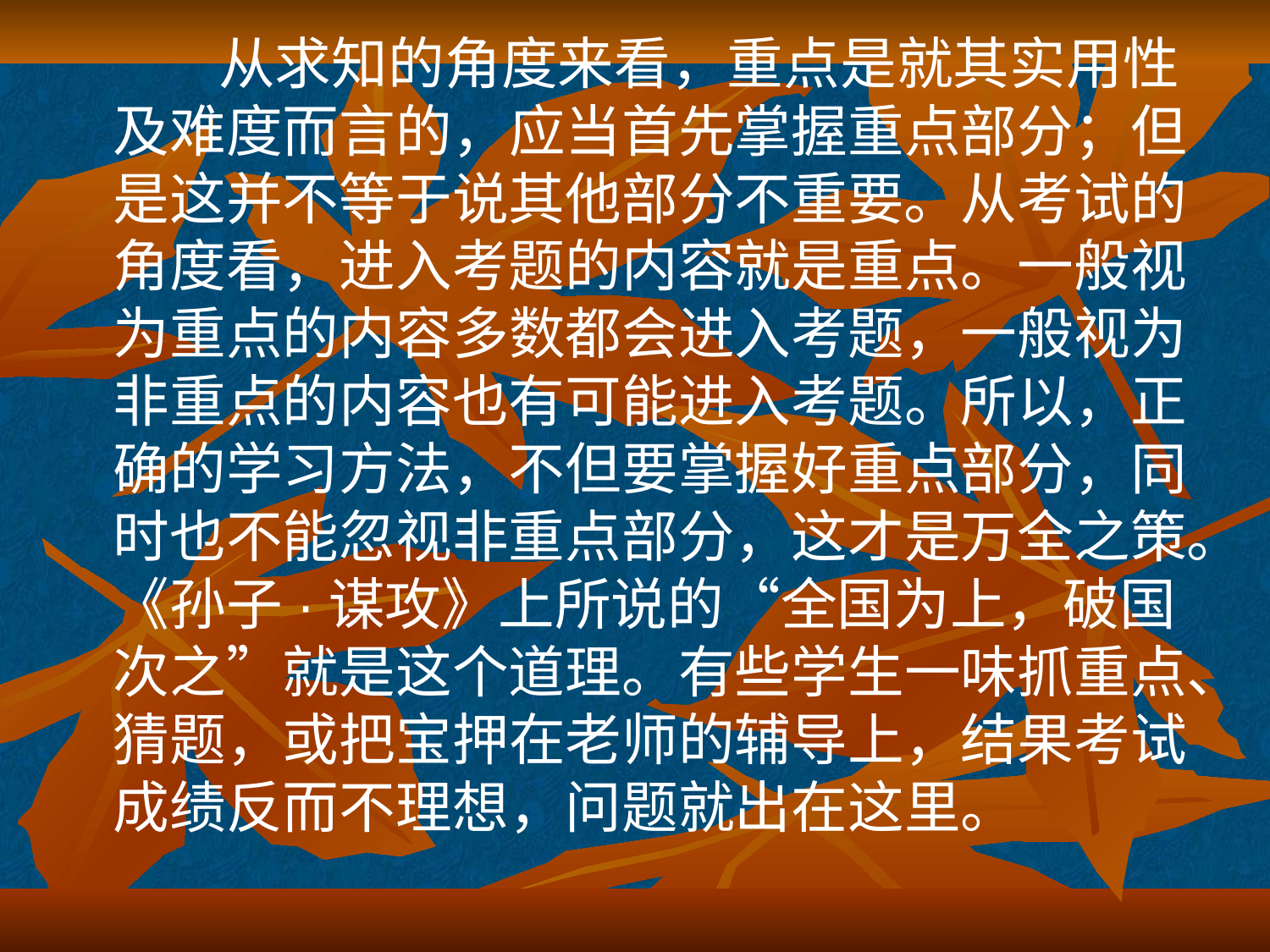

从求知的角度来看，重点是就其实用性及难度而言的，应当首先掌握重点部分；但是这并不等于说其他部分不重要。从考试的角度看，进入考题的内容就是重点。一般视为重点的内容多数都会进入考题，一般视为非重点的内容也有可能进入考题。所以，正确的学习方法，不但要掌握好重点部分，同时也不能忽视非重点部分，这才是万全之策。《孙子·谋攻》上所说的“全国为上，破国次之”就是这个道理。有些学生一味抓重点、猜题，或把宝押在老师的辅导上，结果考试成绩反而不理想，问题就出在这里。